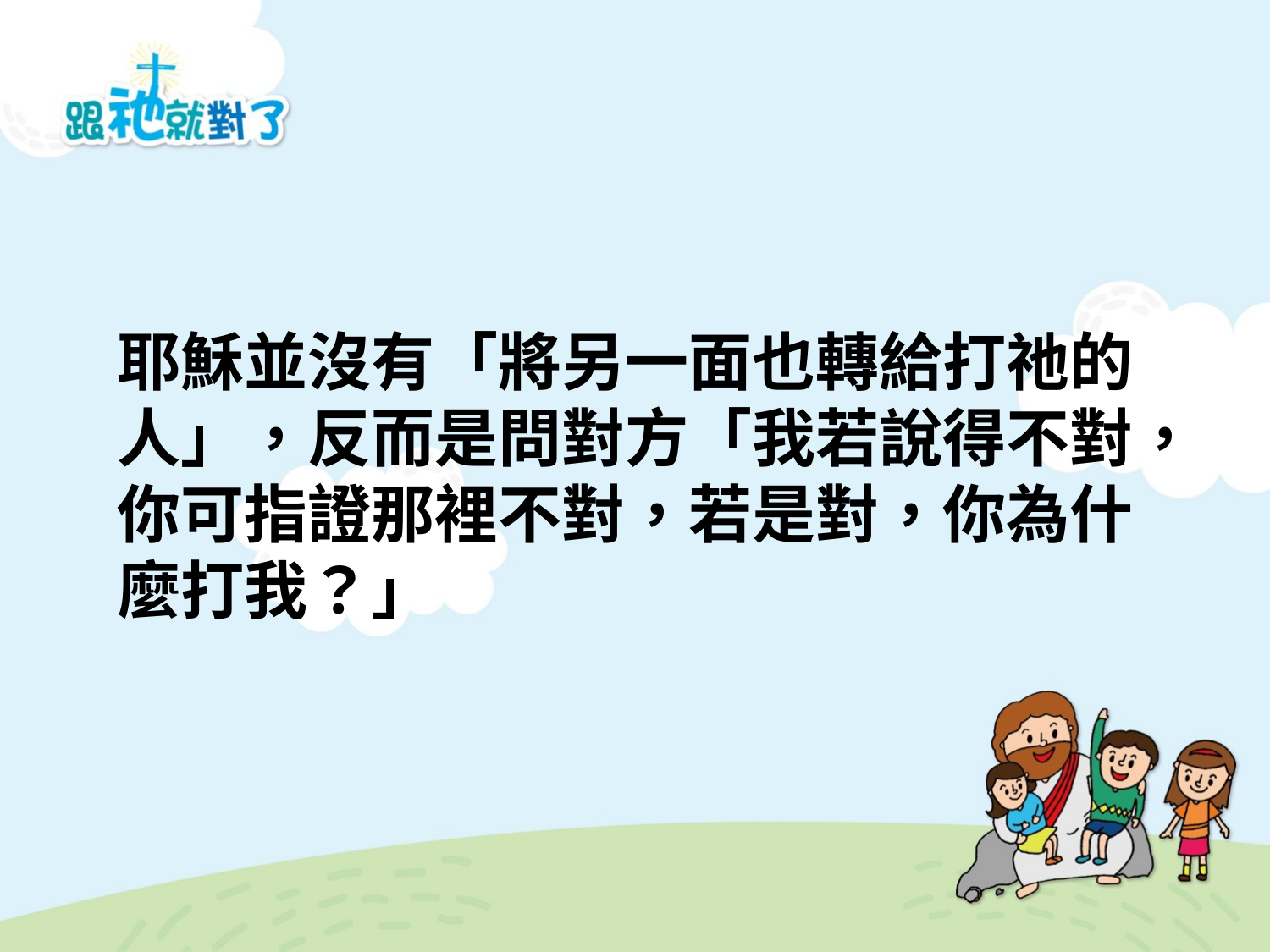

耶穌並沒有「將另一面也轉給打祂的人」，反而是問對方「我若說得不對，你可指證那裡不對，若是對，你為什麼打我？」